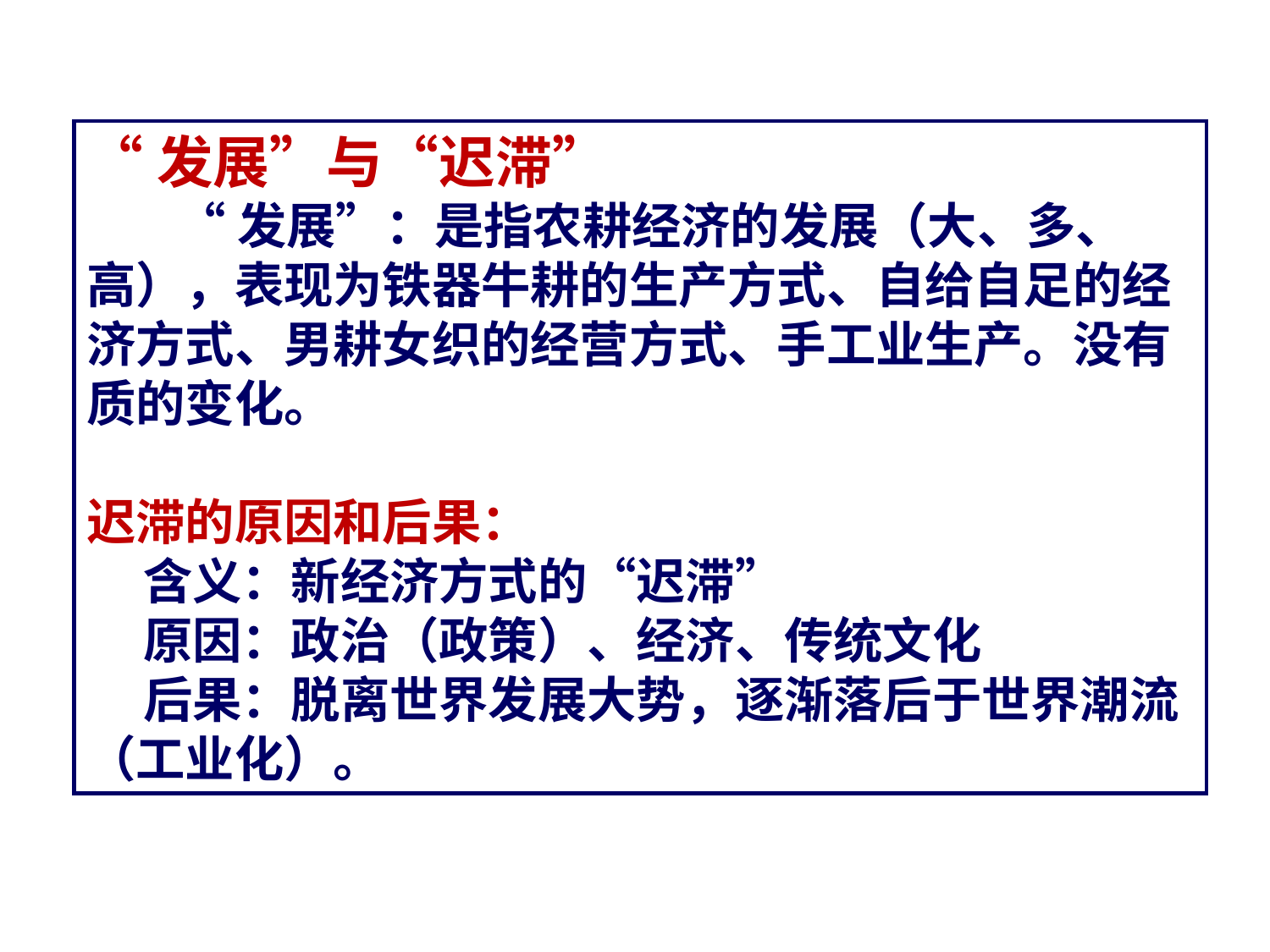

“发展”与“迟滞”
        “发展”：是指农耕经济的发展（大、多、高），表现为铁器牛耕的生产方式、自给自足的经济方式、男耕女织的经营方式、手工业生产。没有质的变化。

迟滞的原因和后果：
    含义：新经济方式的“迟滞”
    原因：政治（政策）、经济、传统文化
    后果：脱离世界发展大势，逐渐落后于世界潮流（工业化）。